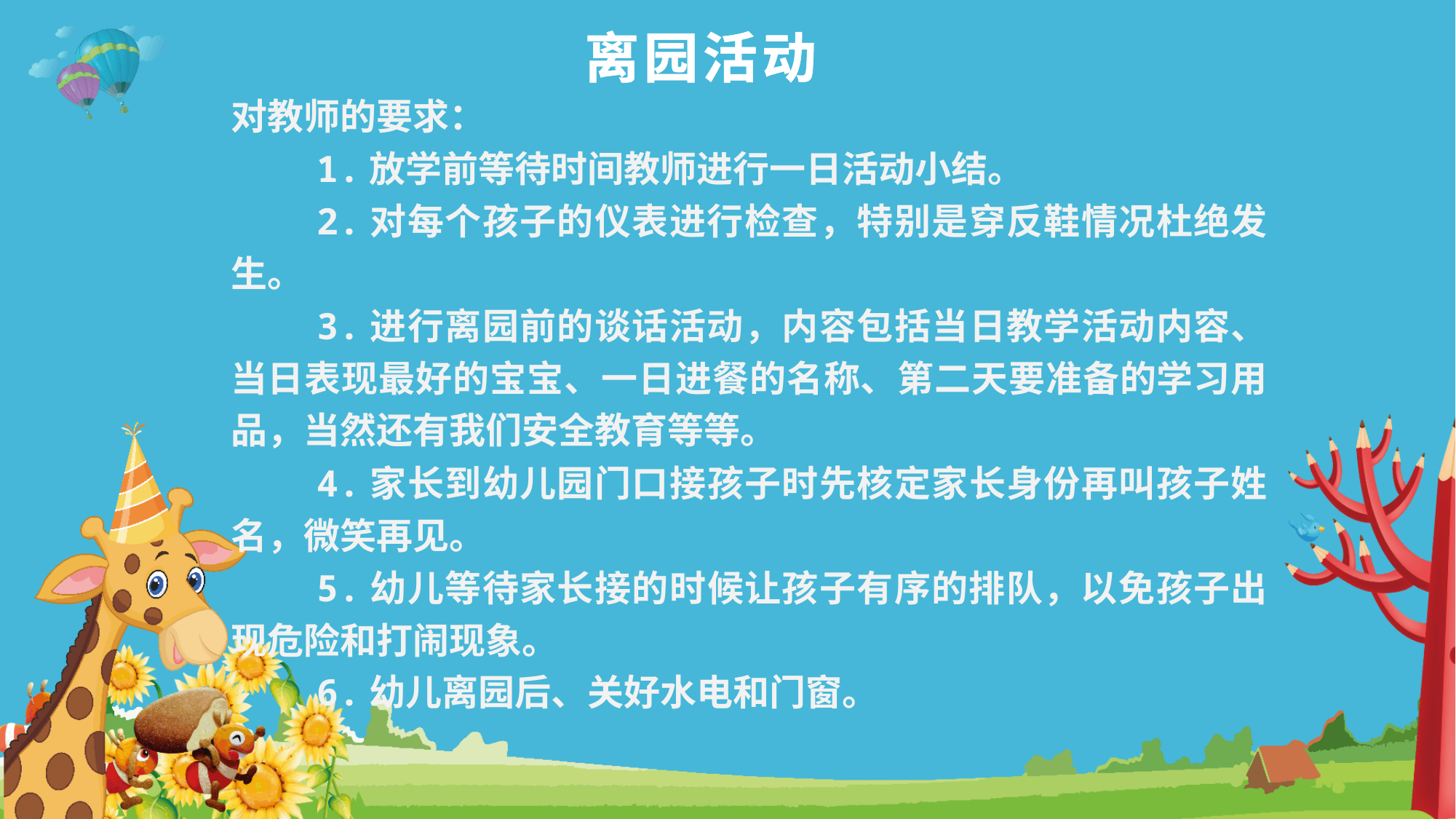

离园活动
对教师的要求：
1.放学前等待时间教师进行一日活动小结。
2.对每个孩子的仪表进行检查，特别是穿反鞋情况杜绝发生。
3.进行离园前的谈话活动，内容包括当日教学活动内容、当日表现最好的宝宝、一日进餐的名称、第二天要准备的学习用品，当然还有我们安全教育等等。
4.家长到幼儿园门口接孩子时先核定家长身份再叫孩子姓名，微笑再见。
5.幼儿等待家长接的时候让孩子有序的排队，以免孩子出现危险和打闹现象。
6.幼儿离园后、关好水电和门窗。